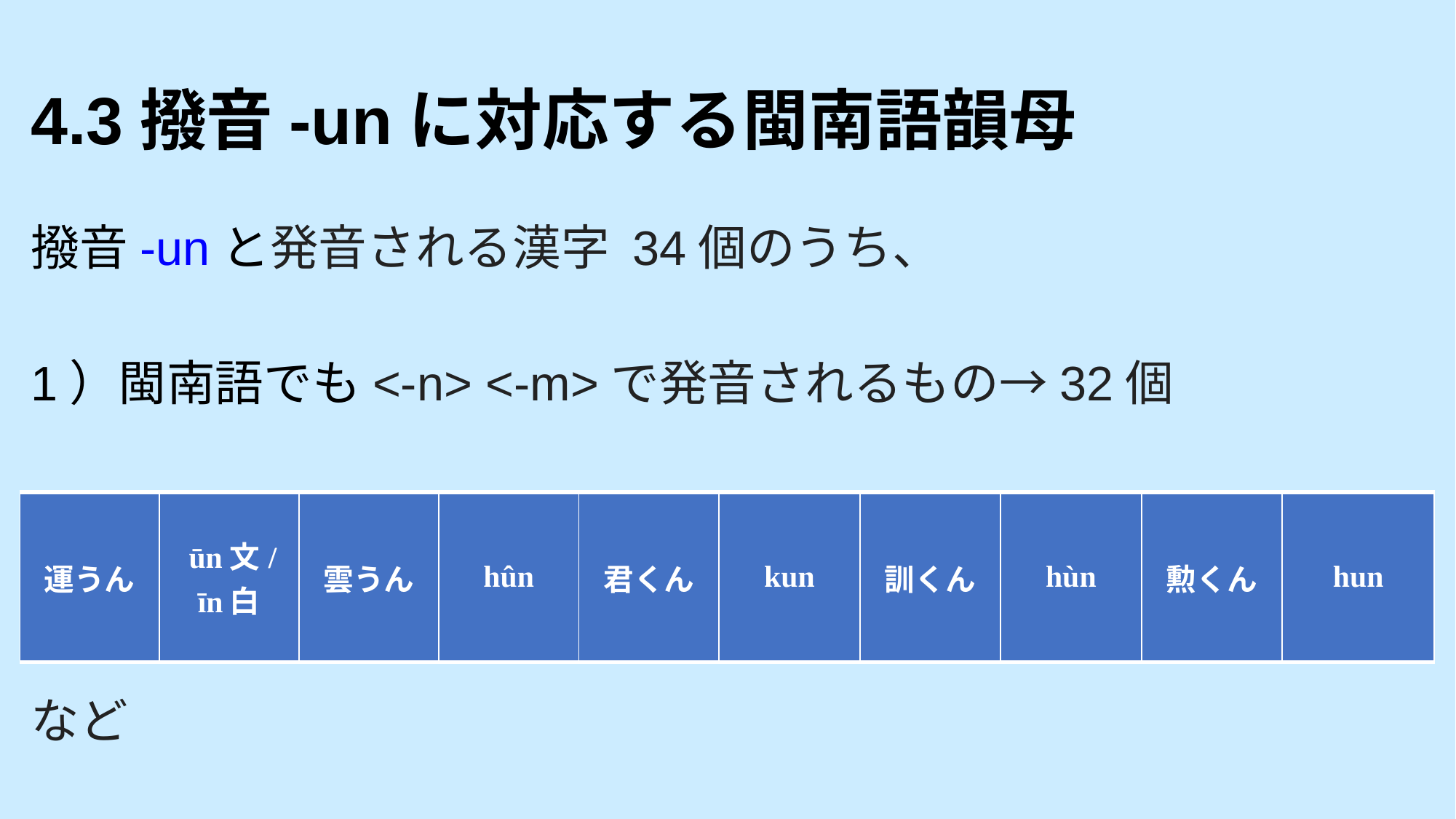

# 4.3撥音-unに対応する閩南語韻母
撥音-unと発音される漢字 34個のうち、

1）閩南語でも<-n> <-m>で発音されるもの→32個

など

| 運うん | ūn文/ īn白 | 雲うん | hûn | 君くん | kun | 訓くん | hùn | 勲くん | hun |
| --- | --- | --- | --- | --- | --- | --- | --- | --- | --- |